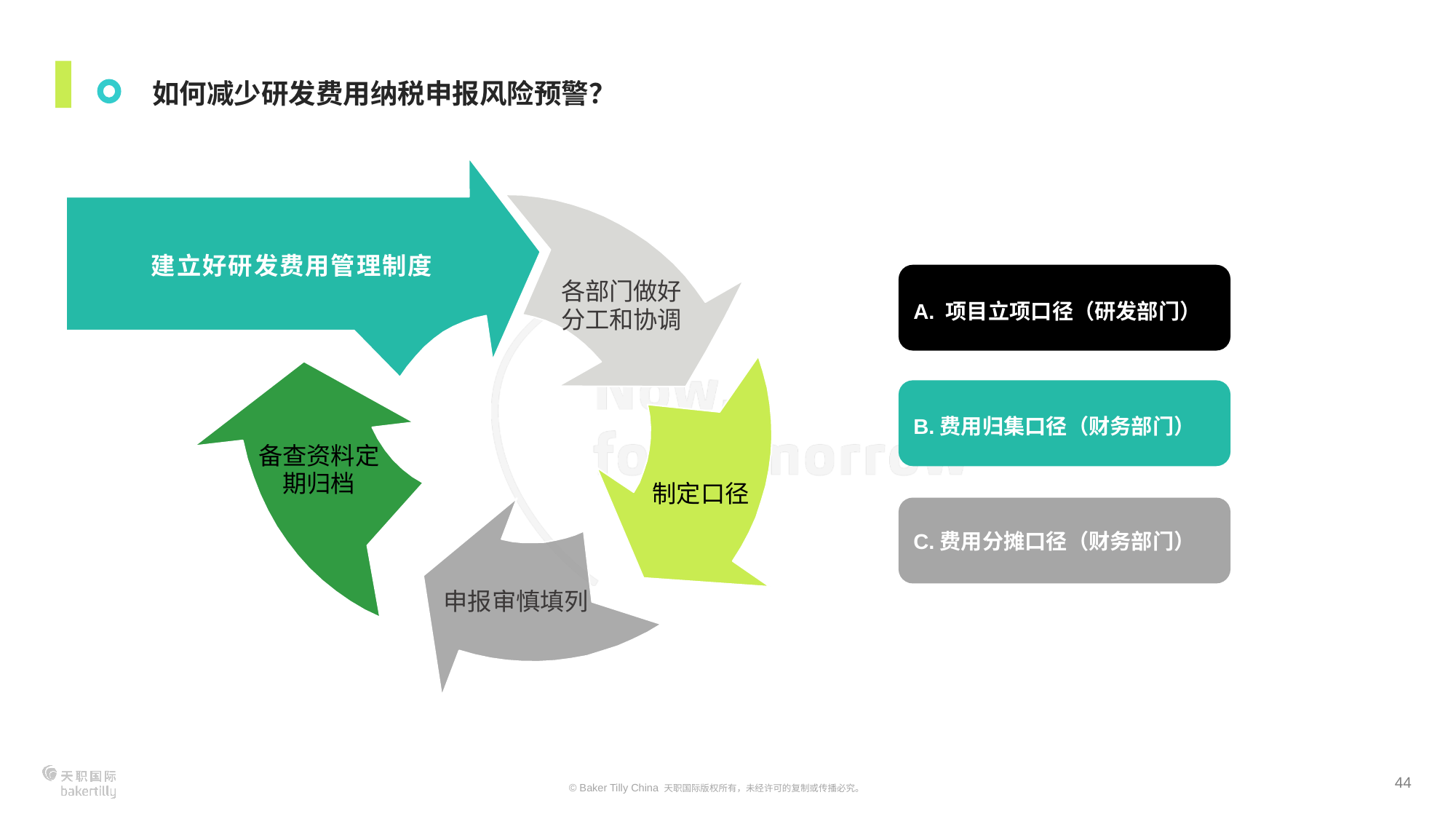

如何减少研发费用纳税申报风险预警？

建立好研发费用管理制度
各部门做好分工和协调

备查资料定期归档
制定口径

申报审慎填列
A. 项目立项口径（研发部门）
B.费用归集口径（财务部门）
C.费用分摊口径（财务部门）
44